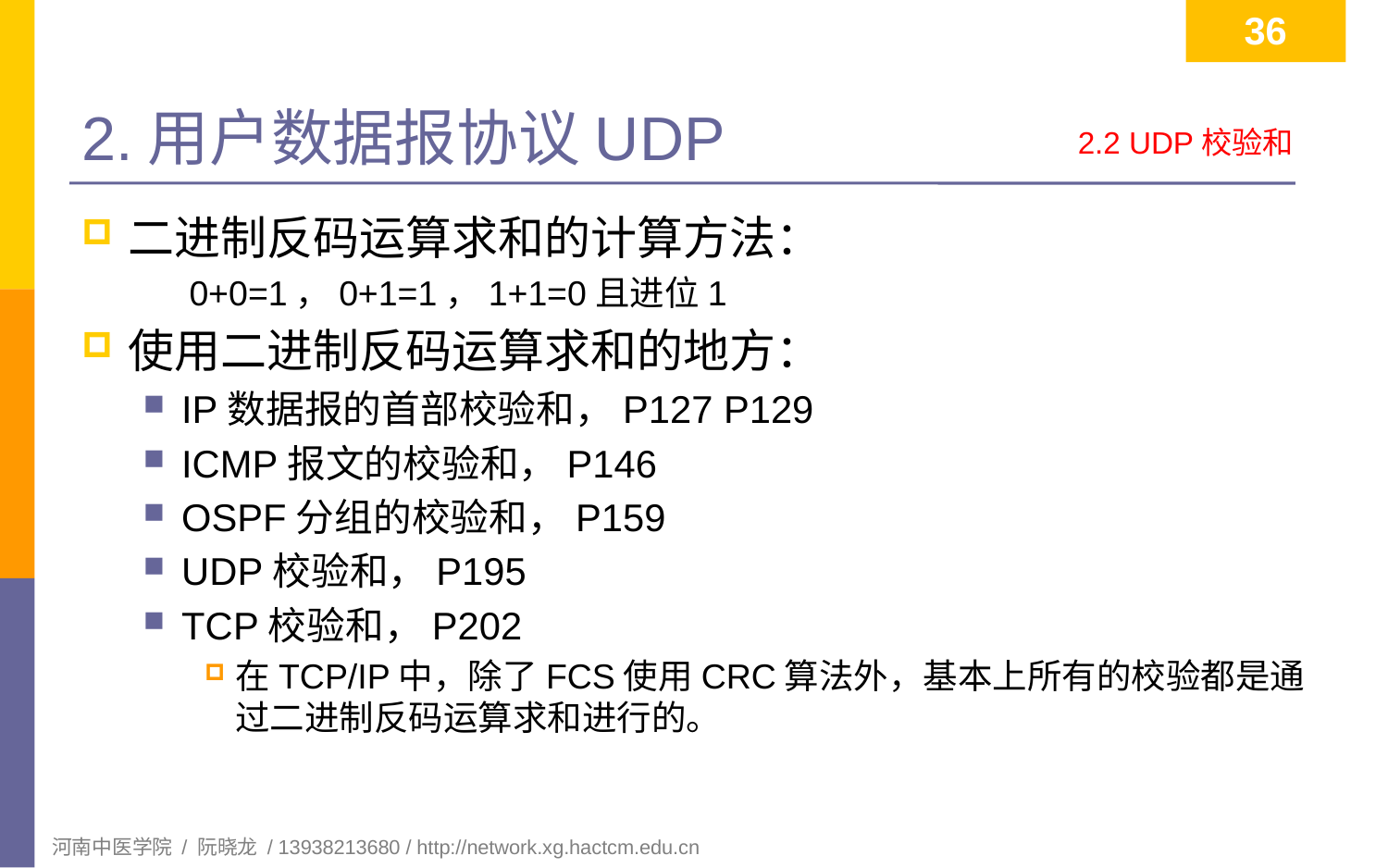

36
# 2.用户数据报协议UDP
2.2 UDP校验和
二进制反码运算求和的计算方法：
0+0=1，0+1=1，1+1=0且进位1
使用二进制反码运算求和的地方：
IP数据报的首部校验和，P127 P129
ICMP报文的校验和，P146
OSPF分组的校验和，P159
UDP校验和，P195
TCP校验和，P202
在TCP/IP中，除了FCS使用CRC算法外，基本上所有的校验都是通过二进制反码运算求和进行的。